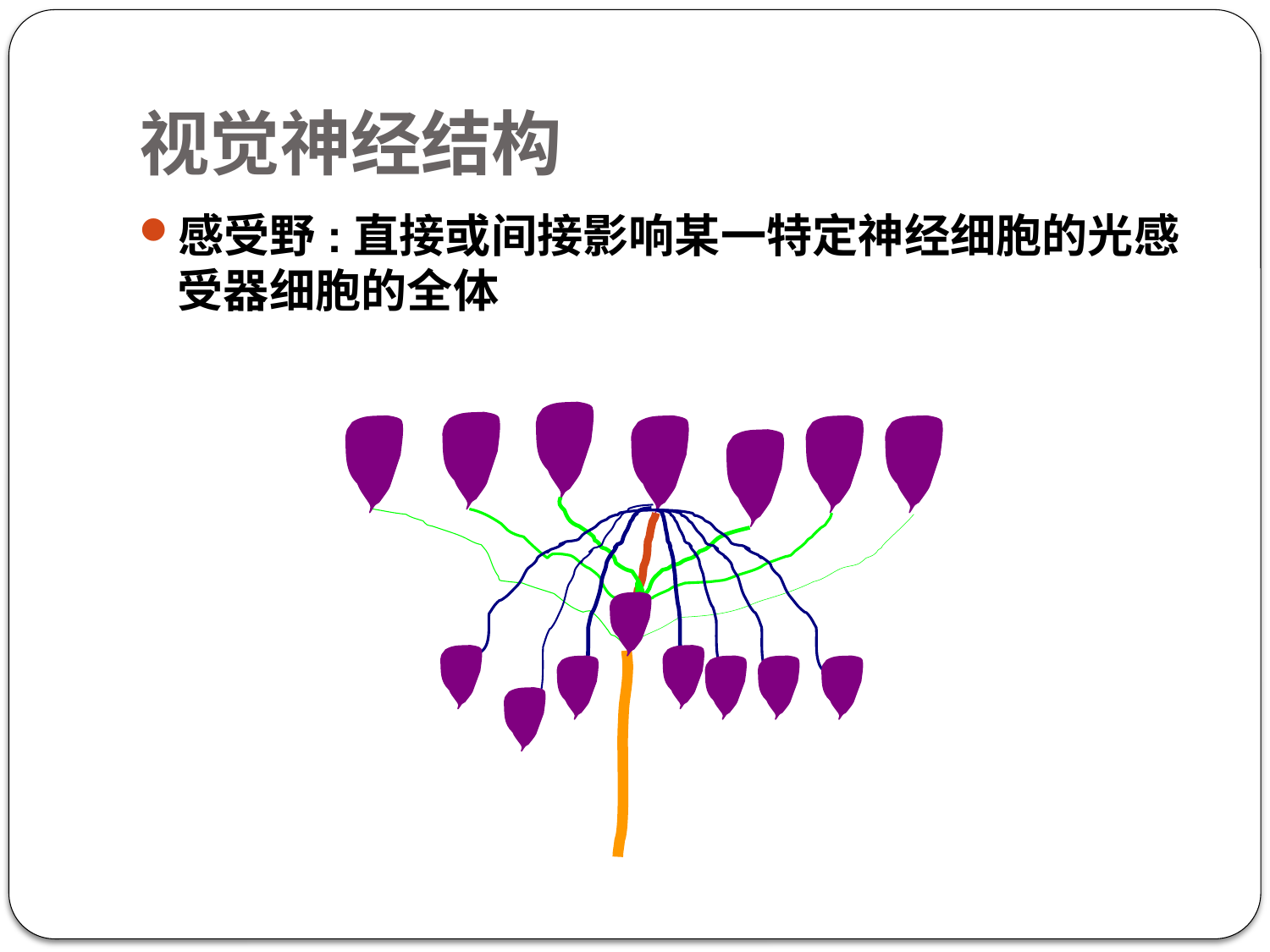

# 视觉神经结构
感受野:直接或间接影响某一特定神经细胞的光感受器细胞的全体